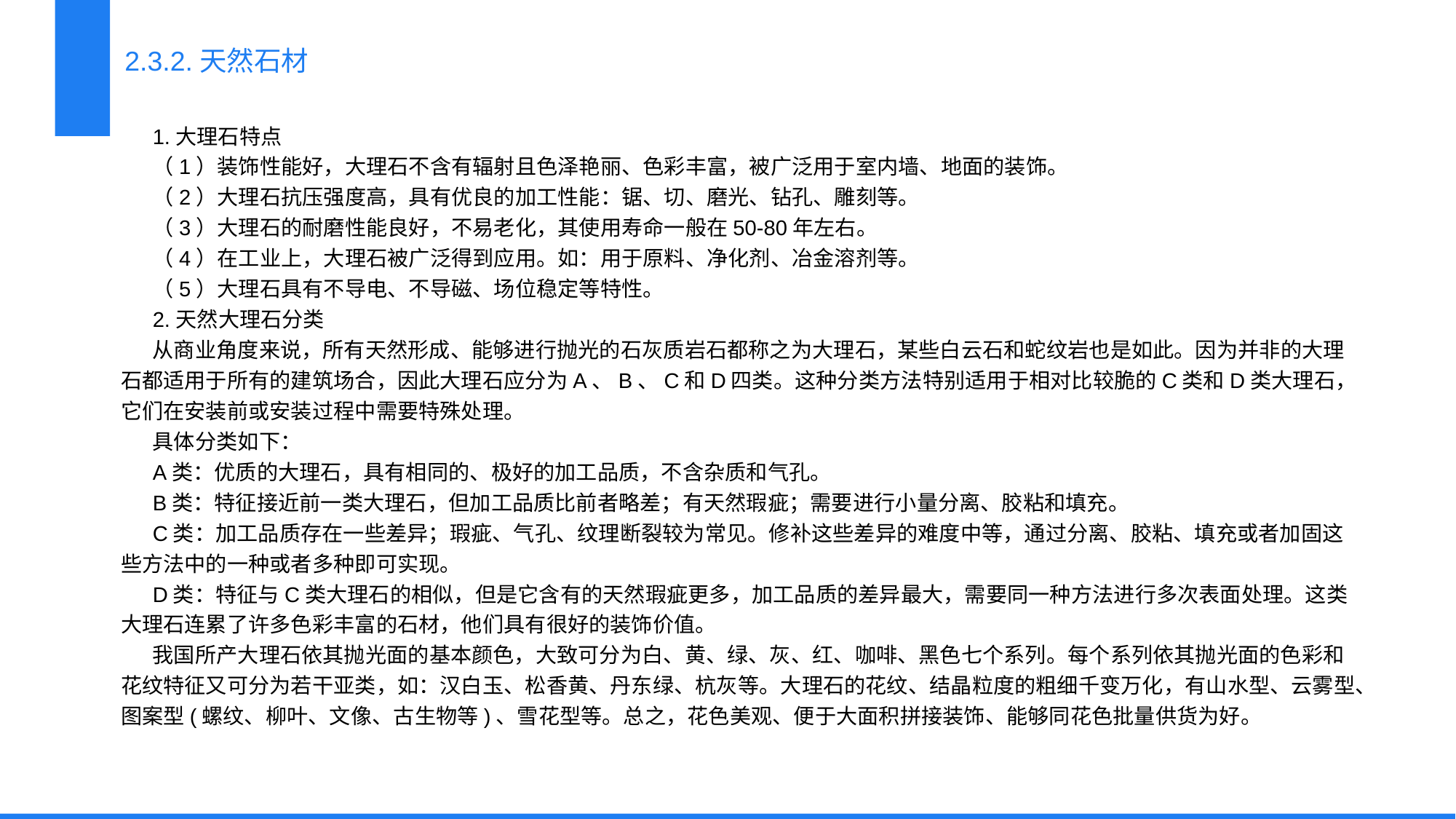

2.3.2.天然石材

1.大理石特点
（1）装饰性能好，大理石不含有辐射且色泽艳丽、色彩丰富，被广泛用于室内墙、地面的装饰。
（2）大理石抗压强度高，具有优良的加工性能：锯、切、磨光、钻孔、雕刻等。
（3）大理石的耐磨性能良好，不易老化，其使用寿命一般在50-80年左右。
（4）在工业上，大理石被广泛得到应用。如：用于原料、净化剂、冶金溶剂等。
（5）大理石具有不导电、不导磁、场位稳定等特性。
2.天然大理石分类
从商业角度来说，所有天然形成、能够进行抛光的石灰质岩石都称之为大理石，某些白云石和蛇纹岩也是如此。因为并非的大理石都适用于所有的建筑场合，因此大理石应分为A、B、C和D四类。这种分类方法特别适用于相对比较脆的C类和D类大理石，它们在安装前或安装过程中需要特殊处理。
具体分类如下：
A类：优质的大理石，具有相同的、极好的加工品质，不含杂质和气孔。
B类：特征接近前一类大理石，但加工品质比前者略差；有天然瑕疵；需要进行小量分离、胶粘和填充。
C类：加工品质存在一些差异；瑕疵、气孔、纹理断裂较为常见。修补这些差异的难度中等，通过分离、胶粘、填充或者加固这些方法中的一种或者多种即可实现。
D类：特征与C类大理石的相似，但是它含有的天然瑕疵更多，加工品质的差异最大，需要同一种方法进行多次表面处理。这类大理石连累了许多色彩丰富的石材，他们具有很好的装饰价值。
我国所产大理石依其抛光面的基本颜色，大致可分为白、黄、绿、灰、红、咖啡、黑色七个系列。每个系列依其抛光面的色彩和花纹特征又可分为若干亚类，如：汉白玉、松香黄、丹东绿、杭灰等。大理石的花纹、结晶粒度的粗细千变万化，有山水型、云雾型、图案型(螺纹、柳叶、文像、古生物等)、雪花型等。总之，花色美观、便于大面积拼接装饰、能够同花色批量供货为好。